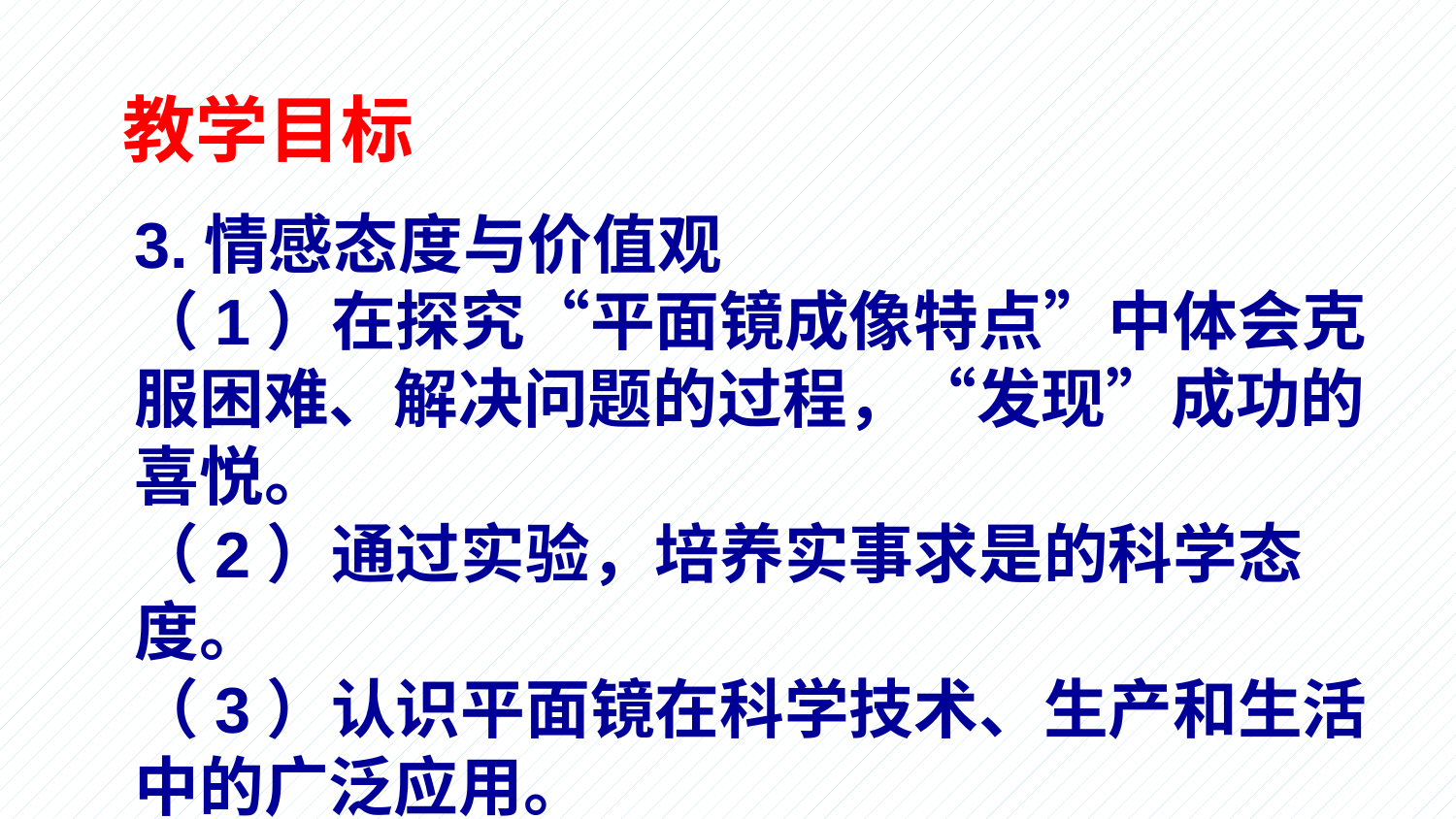

教学目标
3.情感态度与价值观
（1）在探究“平面镜成像特点”中体会克服困难、解决问题的过程，“发现”成功的喜悦。
（2）通过实验，培养实事求是的科学态度。
（3）认识平面镜在科学技术、生产和生活中的广泛应用。